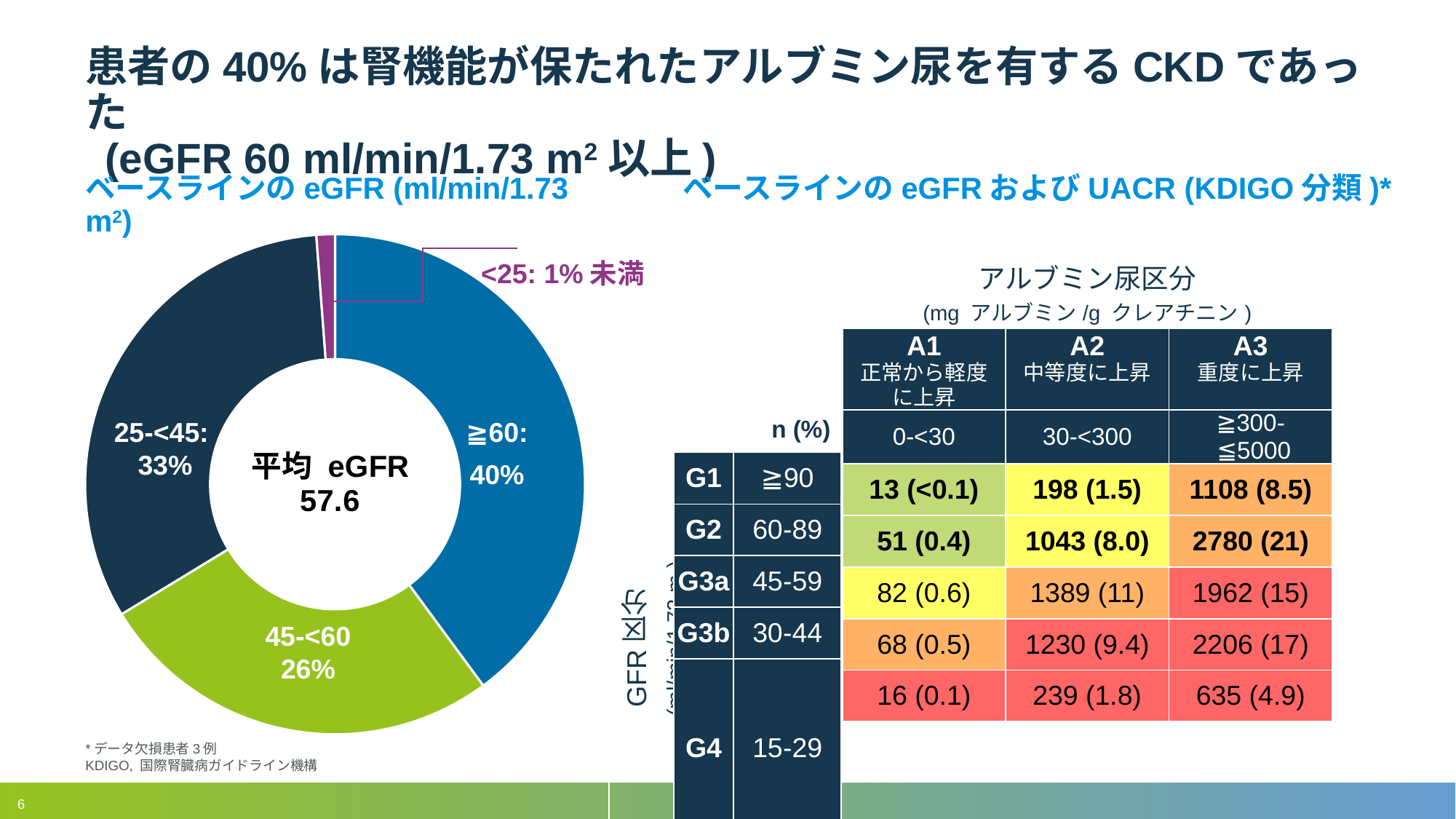

# 患者の40%は腎機能が保たれたアルブミン尿を有するCKDであった (eGFR 60 ml/min/1.73 m2以上)
ベースラインのeGFRおよびUACR (KDIGO分類)*
ベースラインのeGFR (ml/min/1.73 m2)

### Chart

| Category | eGFR |
|---|---|
| 60以上 | 39.9 |
| 45～60未満 | 26.4 |
| 25～45未満 | 32.5 |
| 25未満 | 1.2 |
<25: 1%未満
| アルブミン尿区分 (mg アルブミン/g クレアチニン) |  |  |
| --- | --- | --- |
| A1 正常から軽度 に上昇 | A2 中等度に上昇 | A3 重度に上昇 |
| 0-<30 | 30-<300 | ≧300- ≦5000 |
| 13 (<0.1) | 198 (1.5) | 1108 (8.5) |
| 51 (0.4) | 1043 (8.0) | 2780 (21) |
| 82 (0.6) | 1389 (11) | 1962 (15) |
| 68 (0.5) | 1230 (9.4) | 2206 (17) |
| 16 (0.1) | 239 (1.8) | 635 (4.9) |
n (%)
25-<45:
33%
≧60:
40%
| GFR区分 (ml/min/1.73 m2) | G1 | ≧90 |
| --- | --- | --- |
|  | G2 | 60-89 |
|  | G3a | 45-59 |
|  | G3b | 30-44 |
|  | G4 | 15-29 |
45-<60
26%
*データ欠損患者3例
KDIGO, 国際腎臓病ガイドライン機構
6